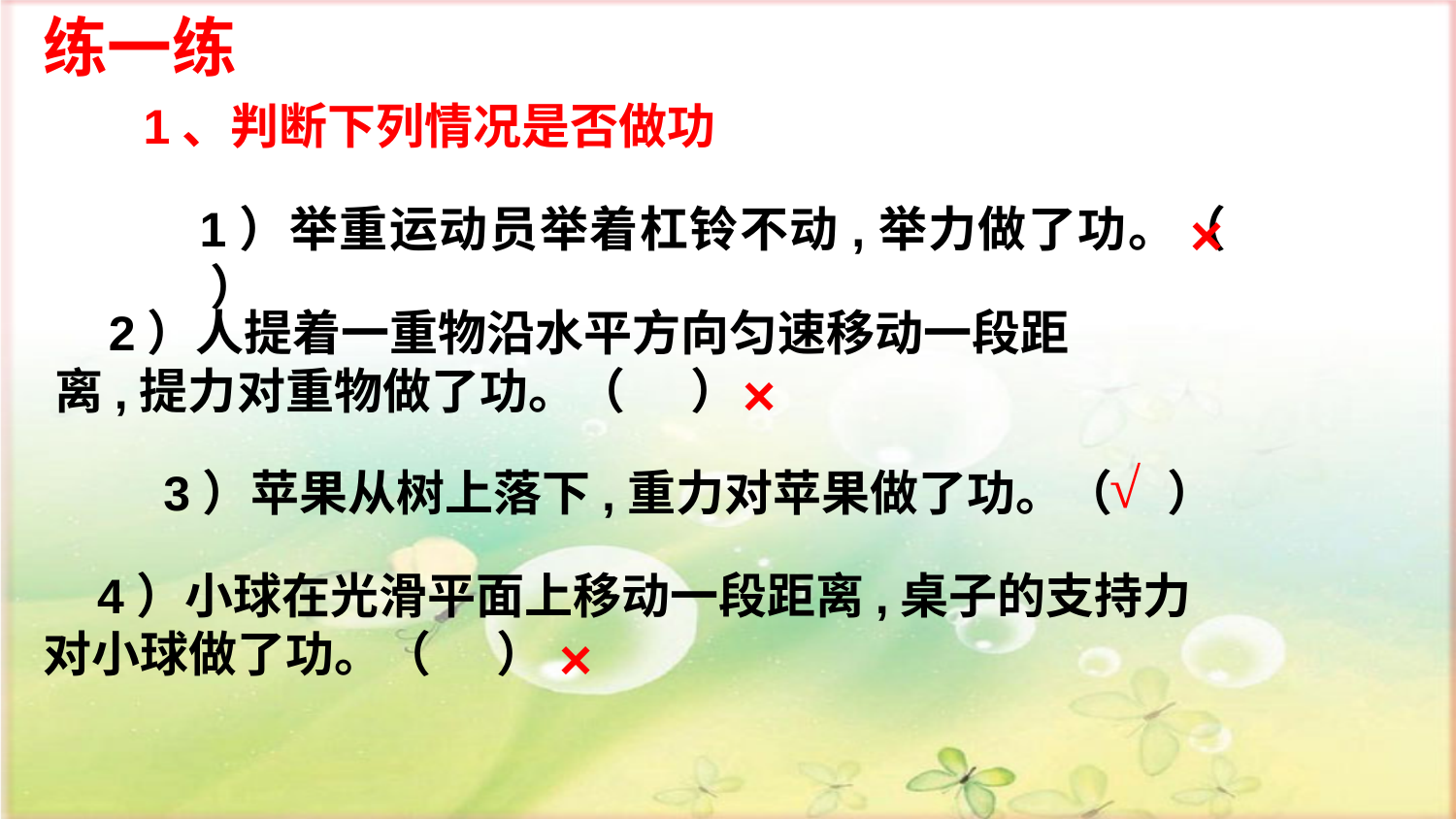

练一练
1、判断下列情况是否做功
1）举重运动员举着杠铃不动,举力做了功。（      ）
×
    2）人提着一重物沿水平方向匀速移动一段距离,提力对重物做了功。（      ）
×

√
3）苹果从树上落下,重力对苹果做了功。（     ）
    4）小球在光滑平面上移动一段距离,桌子的支持力对小球做了功。（      ）
×